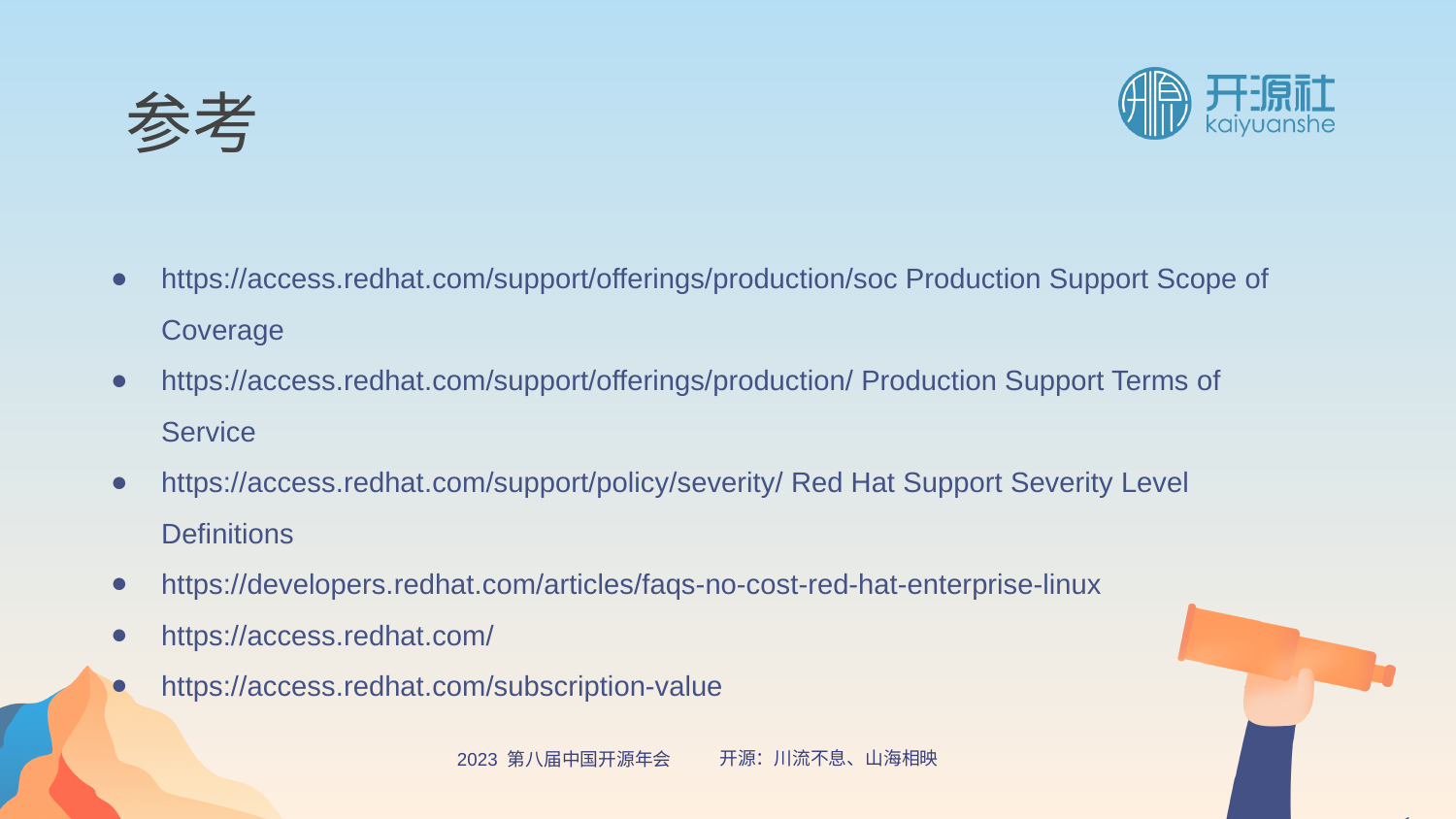

参考

https://access.redhat.com/support/offerings/production/soc Production Support Scope of Coverage
https://access.redhat.com/support/offerings/production/ Production Support Terms of Service
https://access.redhat.com/support/policy/severity/ Red Hat Support Severity Level Definitions
https://developers.redhat.com/articles/faqs-no-cost-red-hat-enterprise-linux
https://access.redhat.com/
https://access.redhat.com/subscription-value